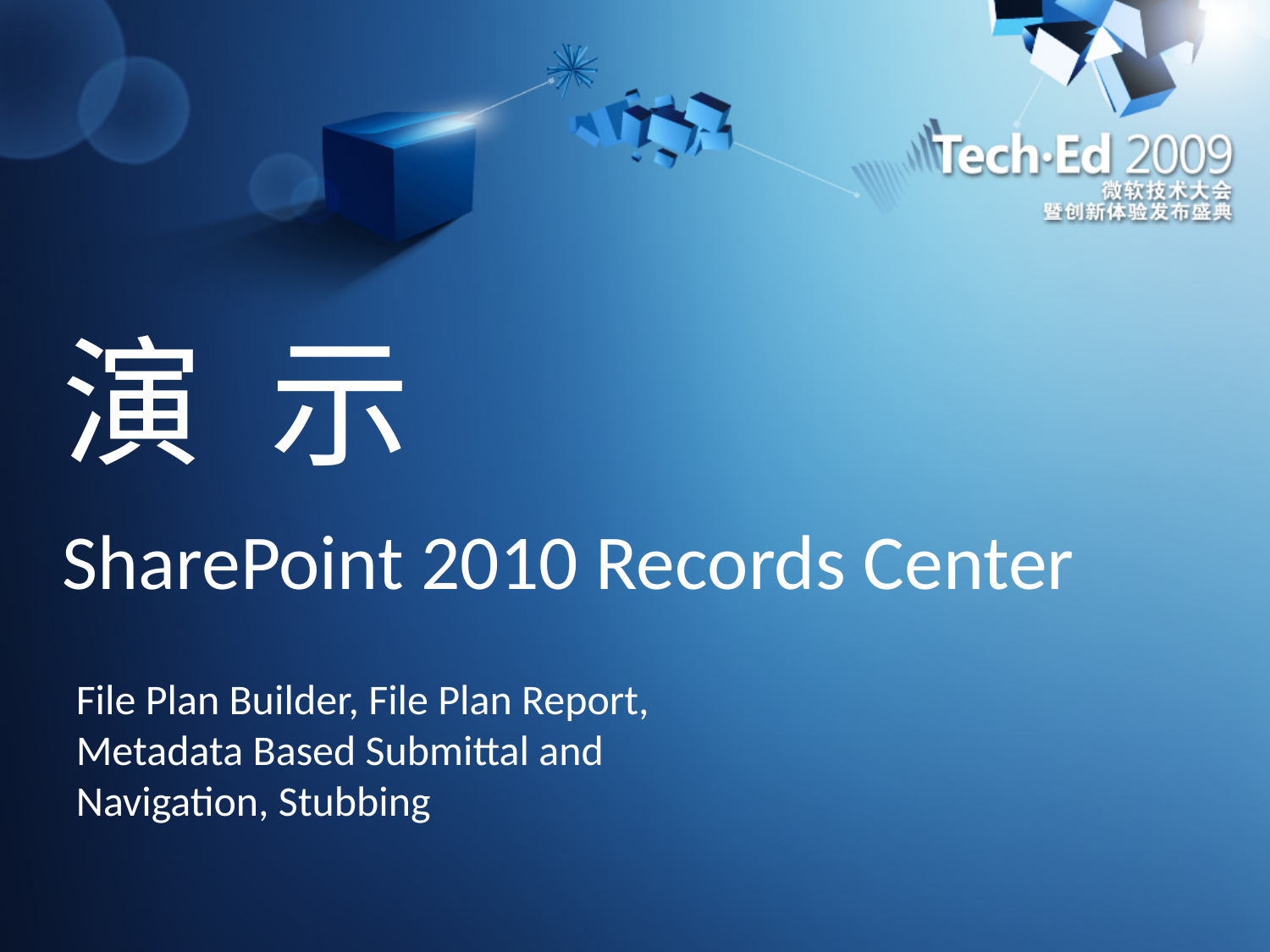

# 演 示
SharePoint 2010 Records Center
File Plan Builder, File Plan Report, Metadata Based Submittal and Navigation, Stubbing